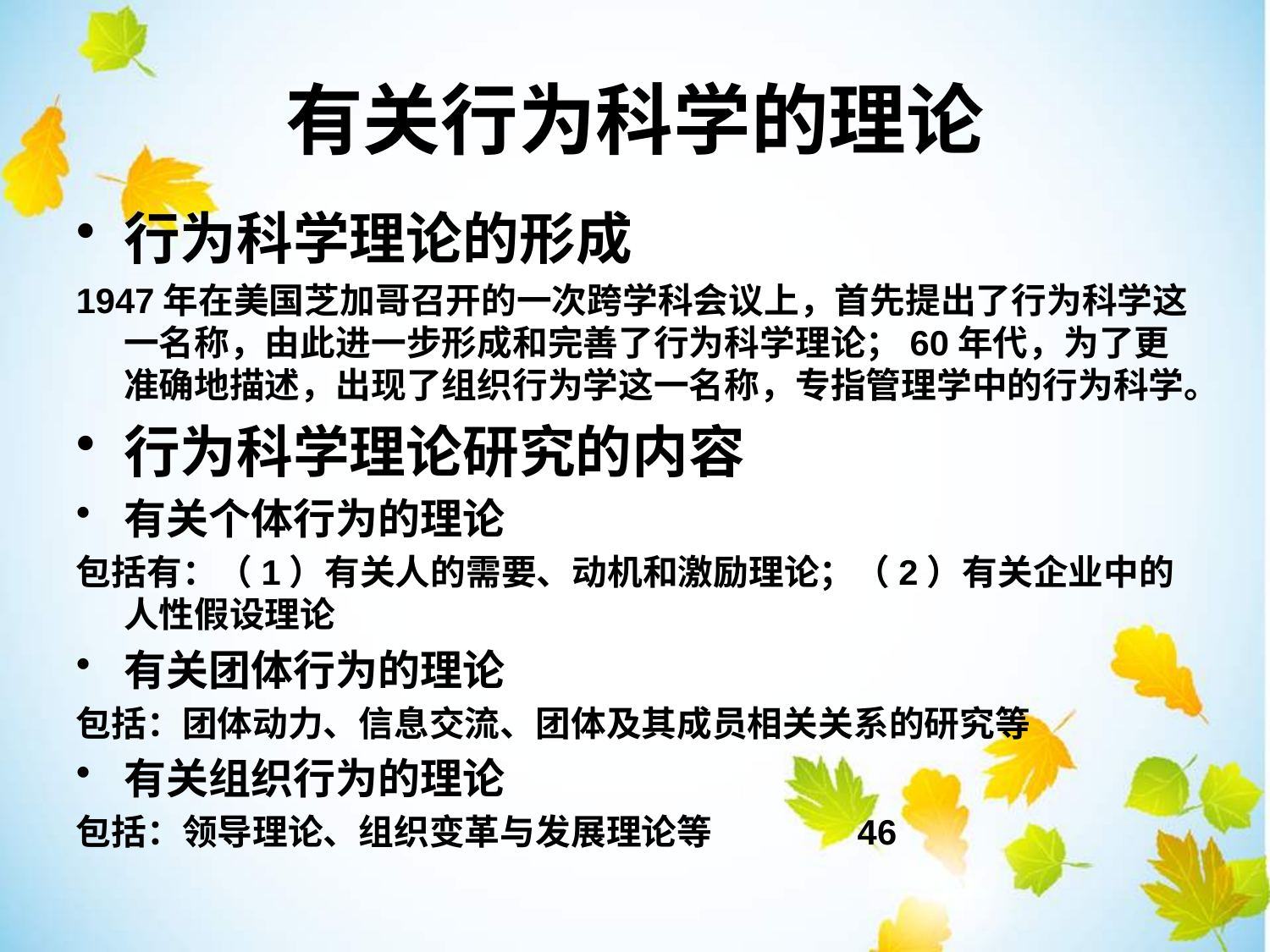

有关行为科学的理论
行为科学理论的形成
1947年在美国芝加哥召开的一次跨学科会议上，首先提出了行为科学这一名称，由此进一步形成和完善了行为科学理论；60年代，为了更准确地描述，出现了组织行为学这一名称，专指管理学中的行为科学。
行为科学理论研究的内容
有关个体行为的理论
包括有：（1）有关人的需要、动机和激励理论；（2）有关企业中的人性假设理论
有关团体行为的理论
包括：团体动力、信息交流、团体及其成员相关关系的研究等
有关组织行为的理论
包括：领导理论、组织变革与发展理论等                 46